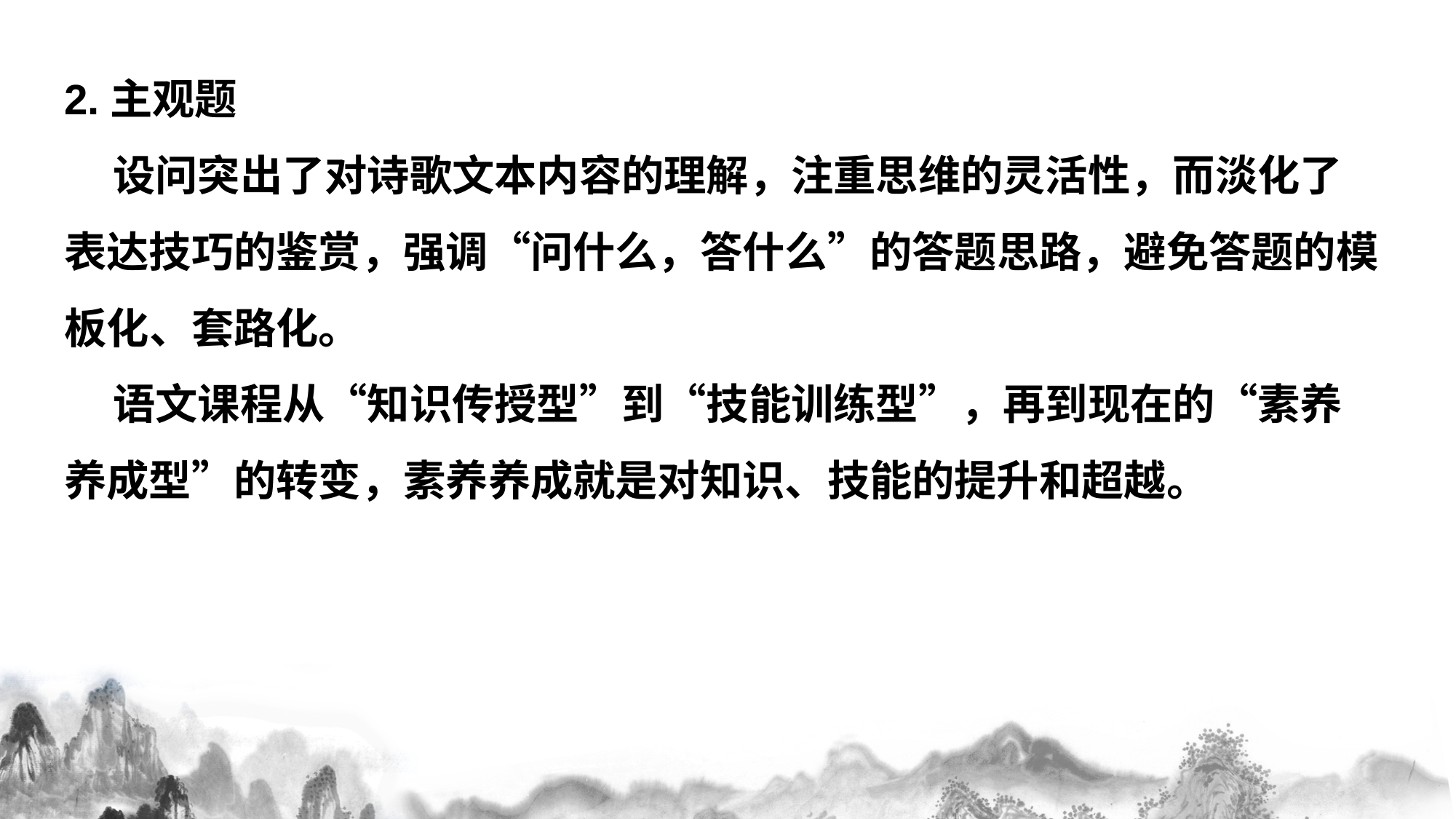

2.主观题
    设问突出了对诗歌文本内容的理解，注重思维的灵活性，而淡化了表达技巧的鉴赏，强调“问什么，答什么”的答题思路，避免答题的模板化、套路化。
    语文课程从“知识传授型”到“技能训练型”，再到现在的“素养养成型”的转变，素养养成就是对知识、技能的提升和超越。